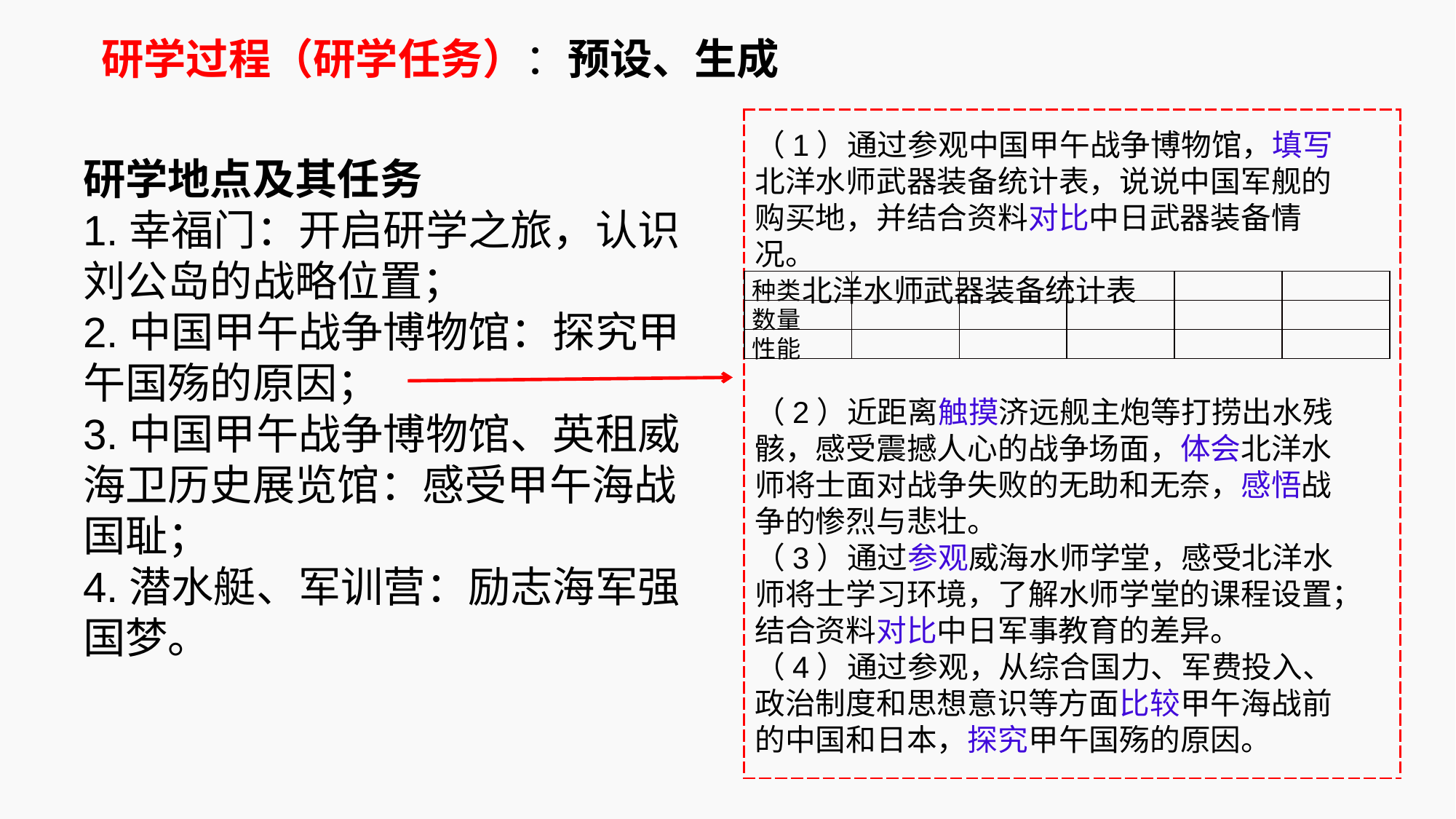

研学过程（研学任务）：预设、生成
|  |
| --- |
（1）通过参观中国甲午战争博物馆，填写北洋水师武器装备统计表，说说中国军舰的购买地，并结合资料对比中日武器装备情况。      北洋水师武器装备统计表
研学地点及其任务
1.幸福门：开启研学之旅，认识刘公岛的战略位置；
2.中国甲午战争博物馆：探究甲午国殇的原因；
3.中国甲午战争博物馆、英租威海卫历史展览馆：感受甲午海战国耻；
4.潜水艇、军训营：励志海军强国梦。
| 种类 |  |  |  |  |  |
| --- | --- | --- | --- | --- | --- |
| 数量 |  |  |  |  |  |
| 性能 |  |  |  |  |  |

（2）近距离触摸济远舰主炮等打捞出水残骸，感受震撼人心的战争场面，体会北洋水师将士面对战争失败的无助和无奈，感悟战争的惨烈与悲壮。（3）通过参观威海水师学堂，感受北洋水师将士学习环境，了解水师学堂的课程设置；结合资料对比中日军事教育的差异。（4）通过参观，从综合国力、军费投入、政治制度和思想意识等方面比较甲午海战前的中国和日本，探究甲午国殇的原因。